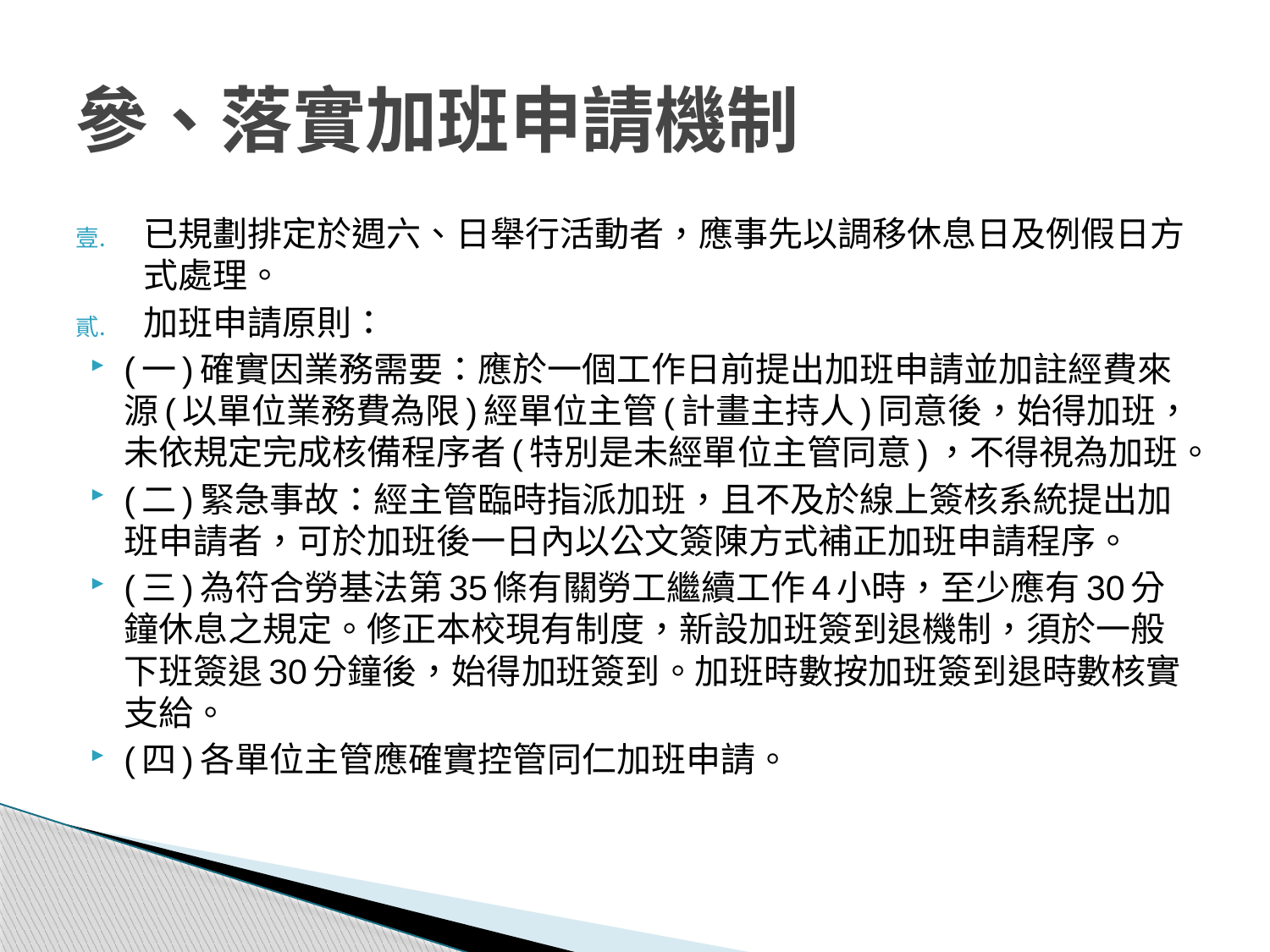

# 參、落實加班申請機制
已規劃排定於週六、日舉行活動者，應事先以調移休息日及例假日方式處理。
加班申請原則：
(一)確實因業務需要：應於一個工作日前提出加班申請並加註經費來源(以單位業務費為限)經單位主管(計畫主持人)同意後，始得加班，未依規定完成核備程序者(特別是未經單位主管同意)，不得視為加班。
(二)緊急事故：經主管臨時指派加班，且不及於線上簽核系統提出加班申請者，可於加班後一日內以公文簽陳方式補正加班申請程序。
(三)為符合勞基法第35條有關勞工繼續工作4小時，至少應有30分鐘休息之規定。修正本校現有制度，新設加班簽到退機制，須於一般下班簽退30分鐘後，始得加班簽到。加班時數按加班簽到退時數核實支給。
(四)各單位主管應確實控管同仁加班申請。